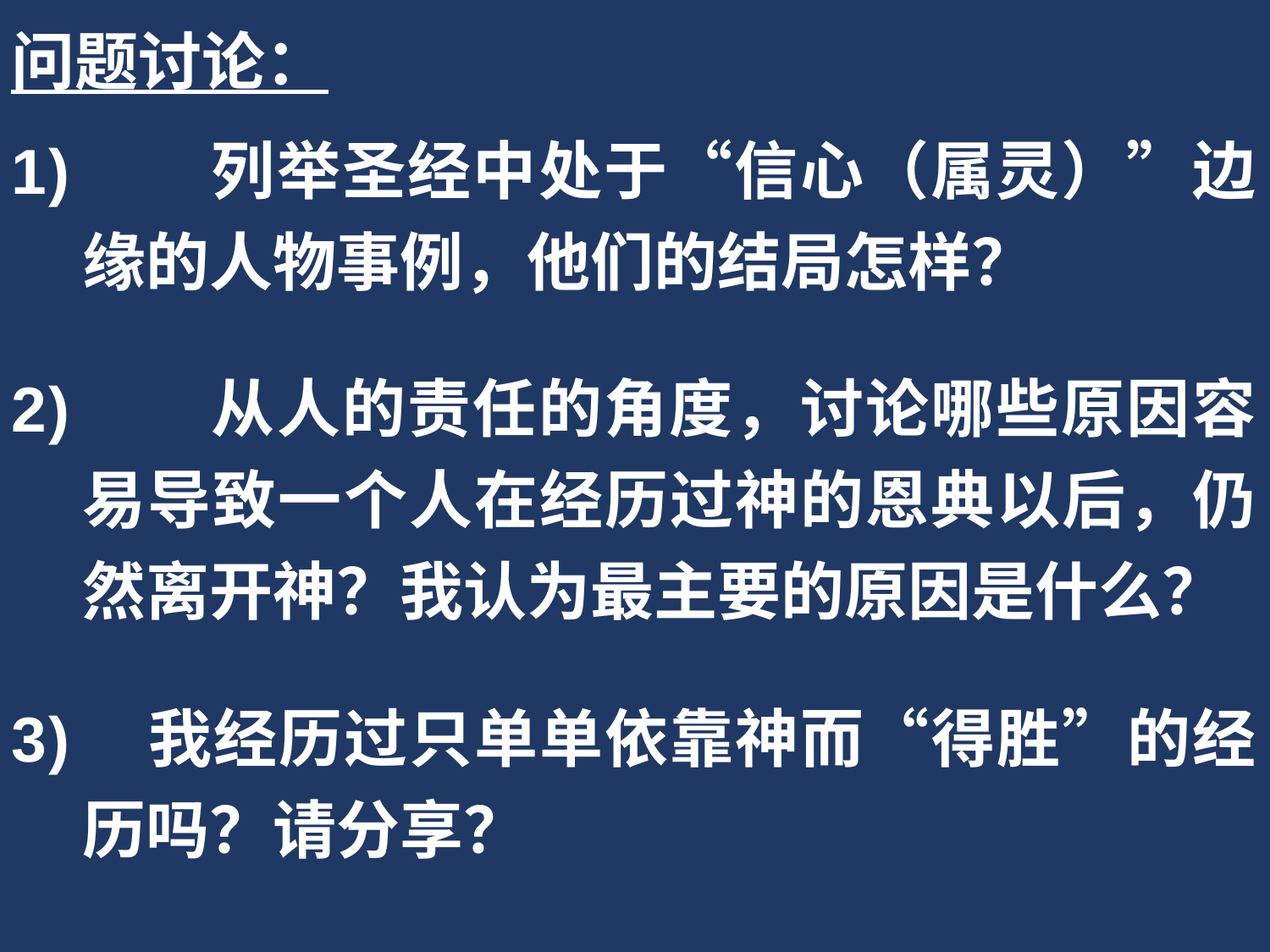

问题讨论：
	列举圣经中处于“信心（属灵）”边缘的人物事例，他们的结局怎样？

	从人的责任的角度，讨论哪些原因容易导致一个人在经历过神的恩典以后，仍然离开神？我认为最主要的原因是什么？

   我经历过只单单依靠神而“得胜”的经历吗？请分享？